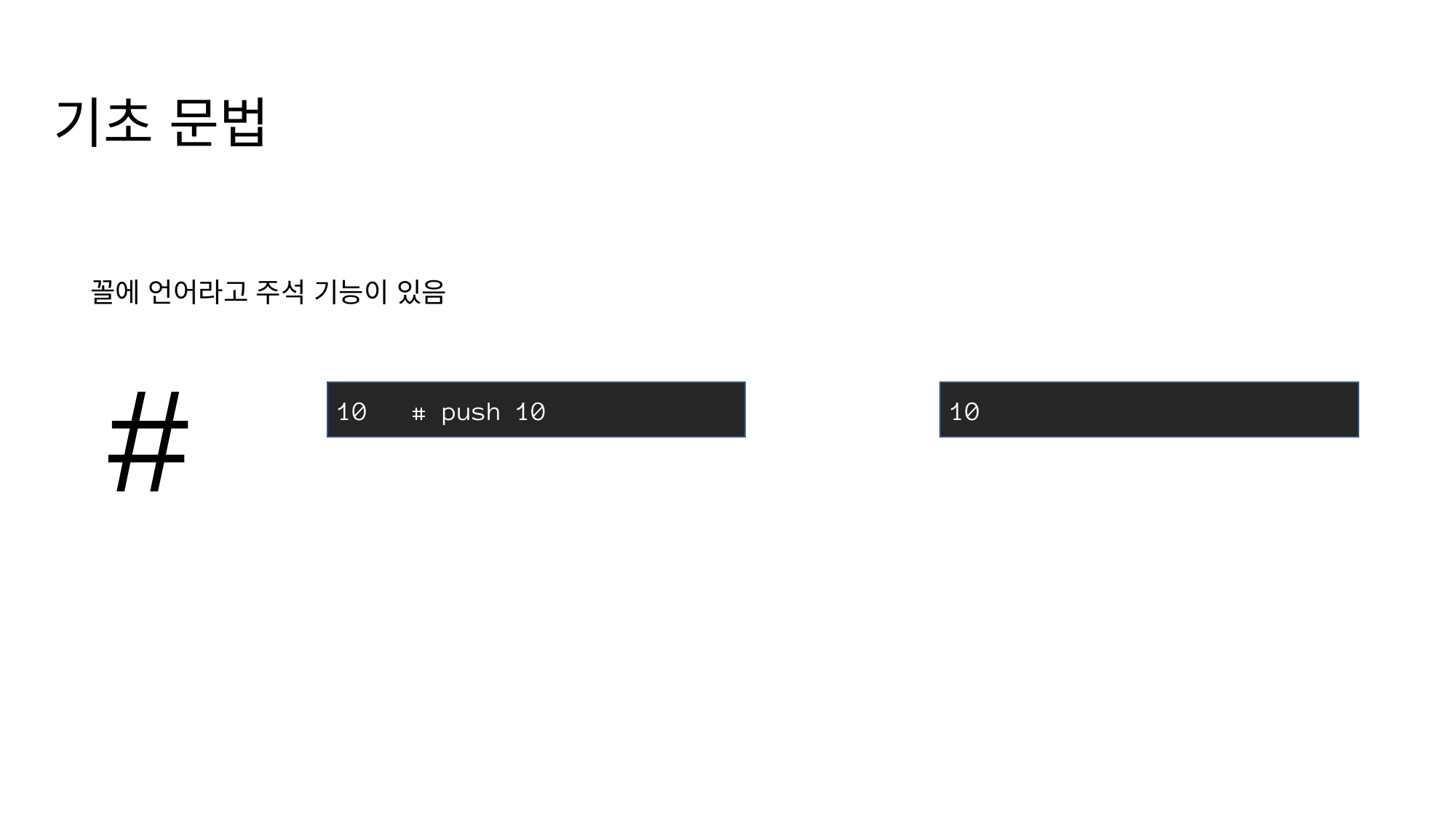

기초 문법
#
꼴에 언어라고 주석 기능이 있음
10   # push 10
10